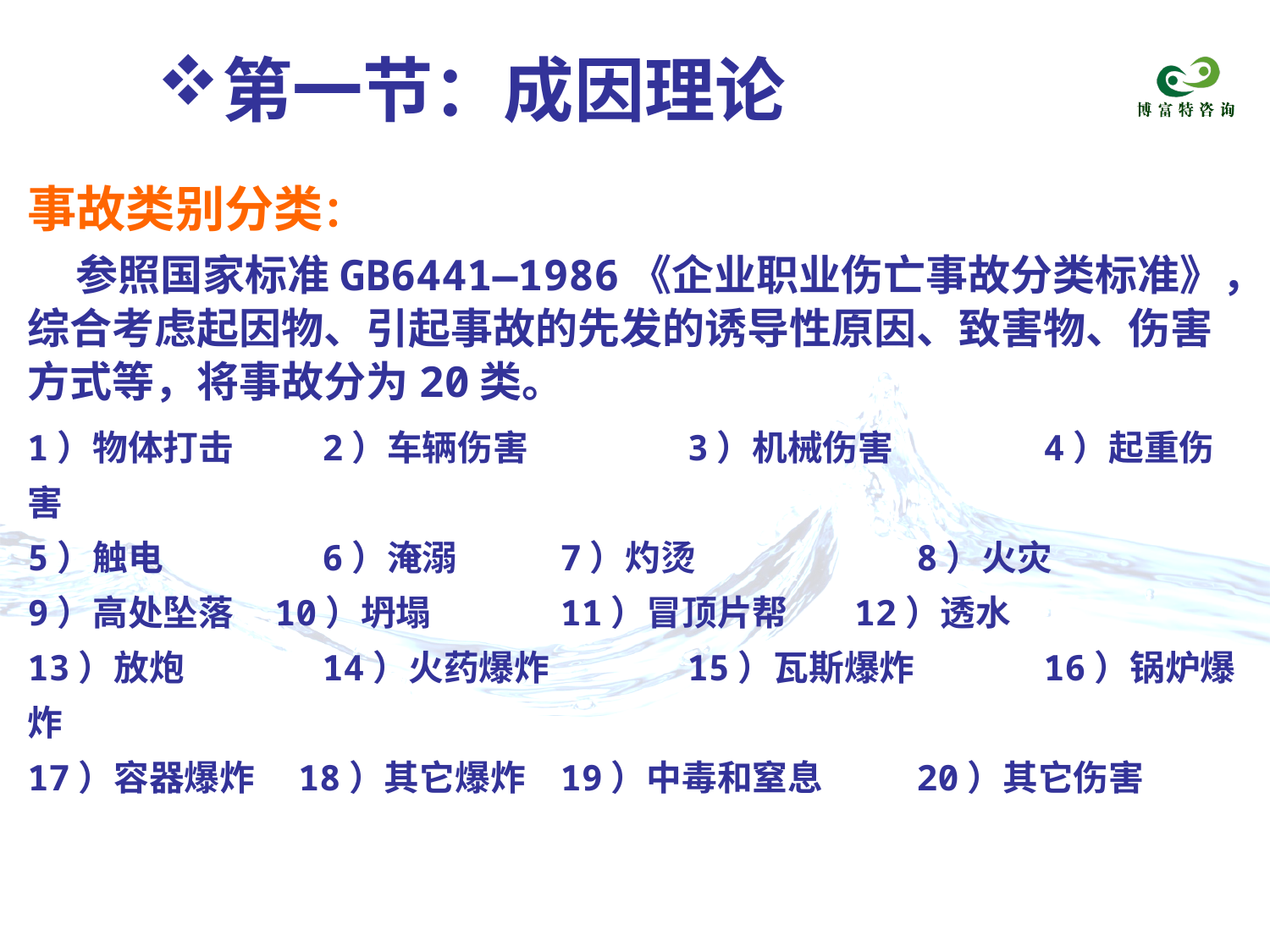

第一节：成因理论

事故类别分类：
    参照国家标准GB6441—1986《企业职业伤亡事故分类标准》，综合考虑起因物、引起事故的先发的诱导性原因、致害物、伤害方式等，将事故分为20类。
1）物体打击	    2）车辆伤害 	  3）机械伤害		4）起重伤害
5）触电	    6）淹溺	  7）灼烫		8）火灾
9）高处坠落    10）坍塌	  11）冒顶片帮	       12）透水
13）放炮 	    14）火药爆炸	  15）瓦斯爆炸		16）锅炉爆炸
17）容器爆炸	 18）其它爆炸	  19）中毒和窒息 	20）其它伤害